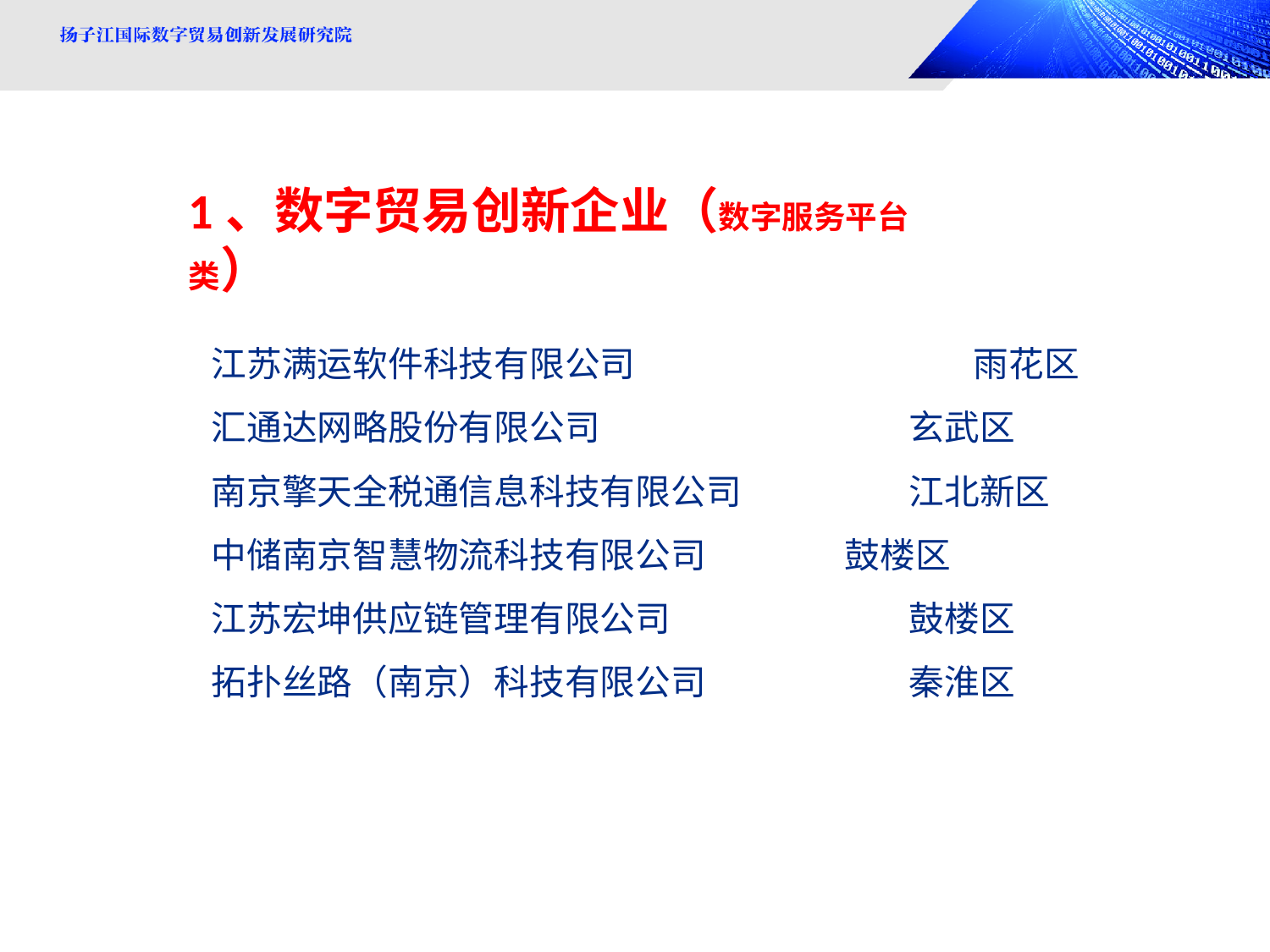

1、数字贸易创新企业（数字服务平台类）
江苏满运软件科技有限公司	                 	雨花区
汇通达网略股份有限公司	              	        玄武区
南京擎天全税通信息科技有限公司   	        江北新区
中储南京智慧物流科技有限公司	                鼓楼区
江苏宏坤供应链管理有限公司	      	        鼓楼区
拓扑丝路（南京）科技有限公司	      	        秦淮区